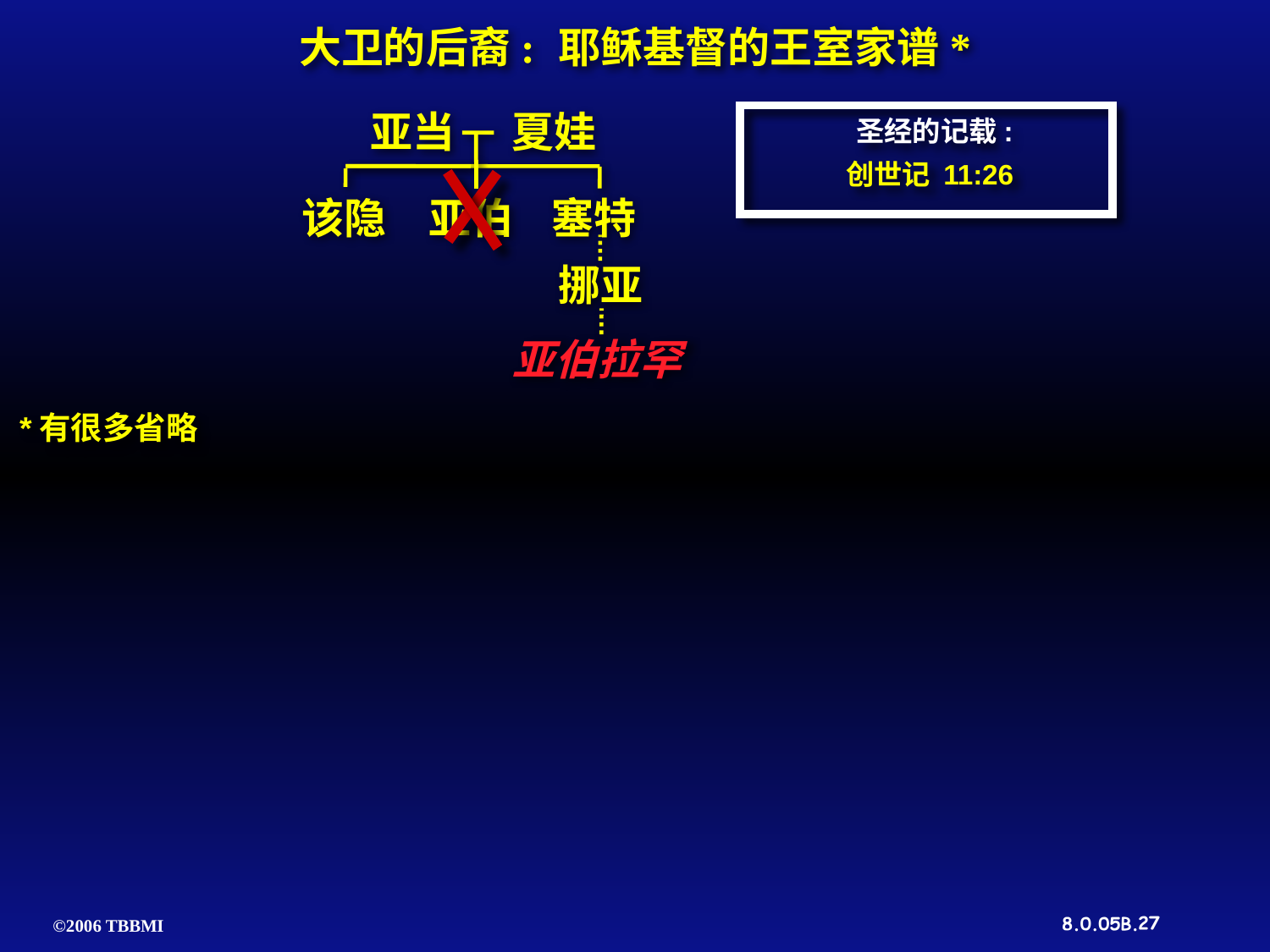

大卫的后裔:  耶稣基督的王室家谱*
亚当      夏娃

圣经的记载:

创世记 11:26

该隐	亚伯    塞特

挪亚

亚伯拉罕
*有很多省略

27